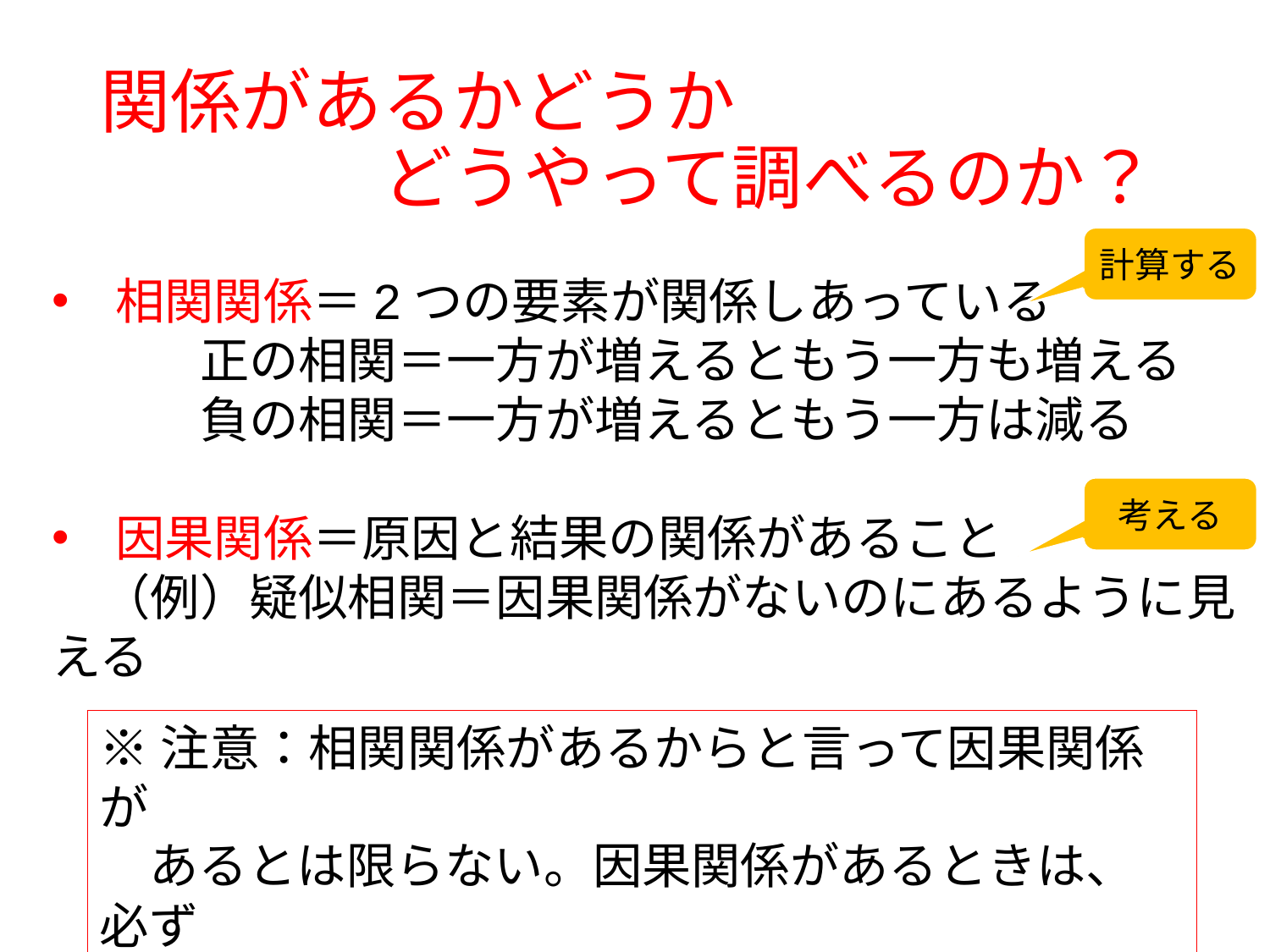

# 関係があるかどうか 　　　　どうやって調べるのか？
計算する
相関関係＝2つの要素が関係しあっている
　　　正の相関＝一方が増えるともう一方も増える
　　　負の相関＝一方が増えるともう一方は減る

因果関係＝原因と結果の関係があること
　（例）疑似相関＝因果関係がないのにあるように見える
考える
※注意：相関関係があるからと言って因果関係が
　あるとは限らない。因果関係があるときは、必ず
　相関関係はある。